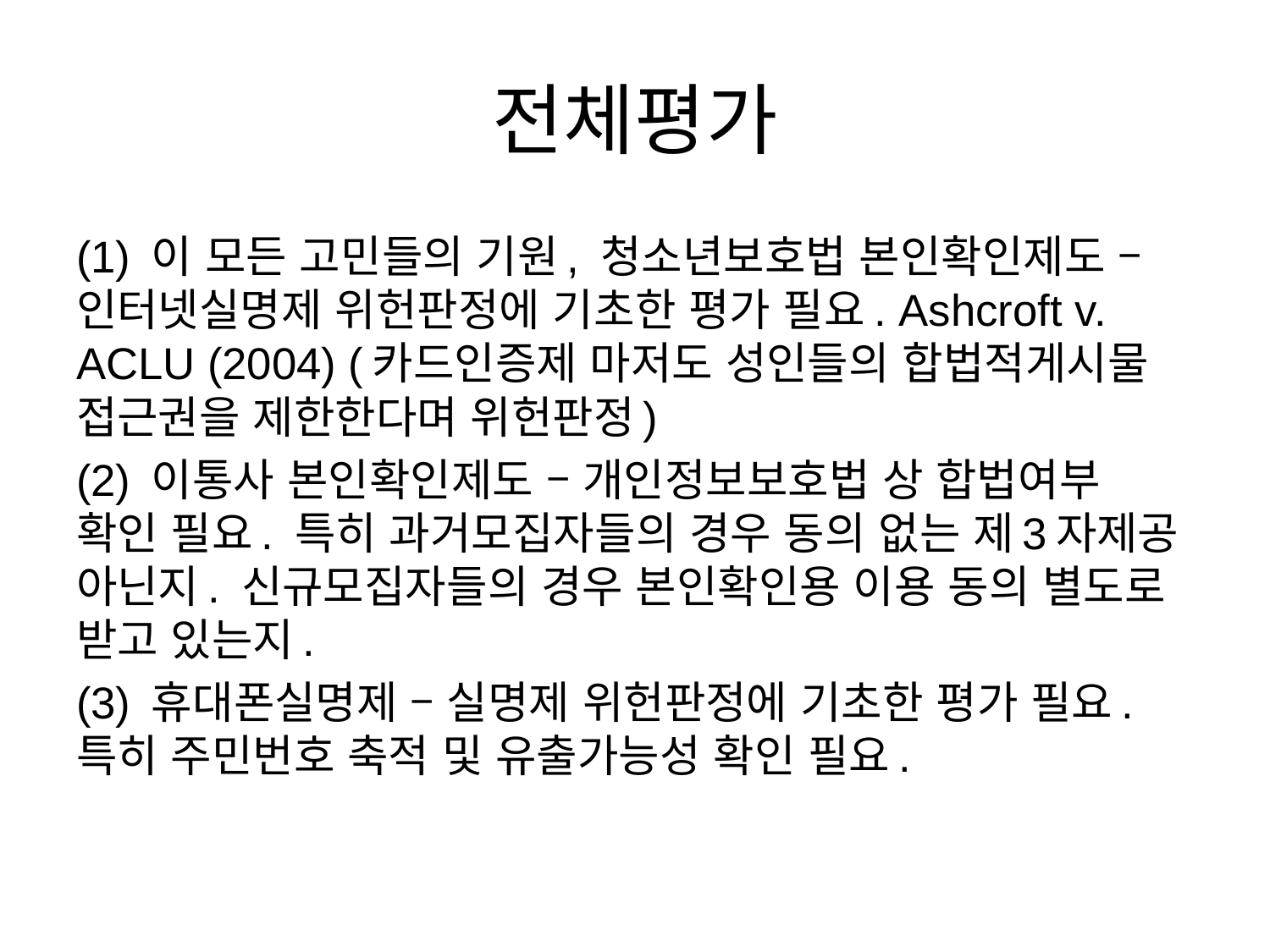

# 전체평가
(1) 이 모든 고민들의 기원, 청소년보호법 본인확인제도 – 인터넷실명제 위헌판정에 기초한 평가 필요. Ashcroft v. ACLU (2004) (카드인증제 마저도 성인들의 합법적게시물 접근권을 제한한다며 위헌판정)
(2) 이통사 본인확인제도 – 개인정보보호법 상 합법여부 확인 필요. 특히 과거모집자들의 경우 동의 없는 제3자제공 아닌지. 신규모집자들의 경우 본인확인용 이용 동의 별도로 받고 있는지.
(3) 휴대폰실명제 – 실명제 위헌판정에 기초한 평가 필요. 특히 주민번호 축적 및 유출가능성 확인 필요.